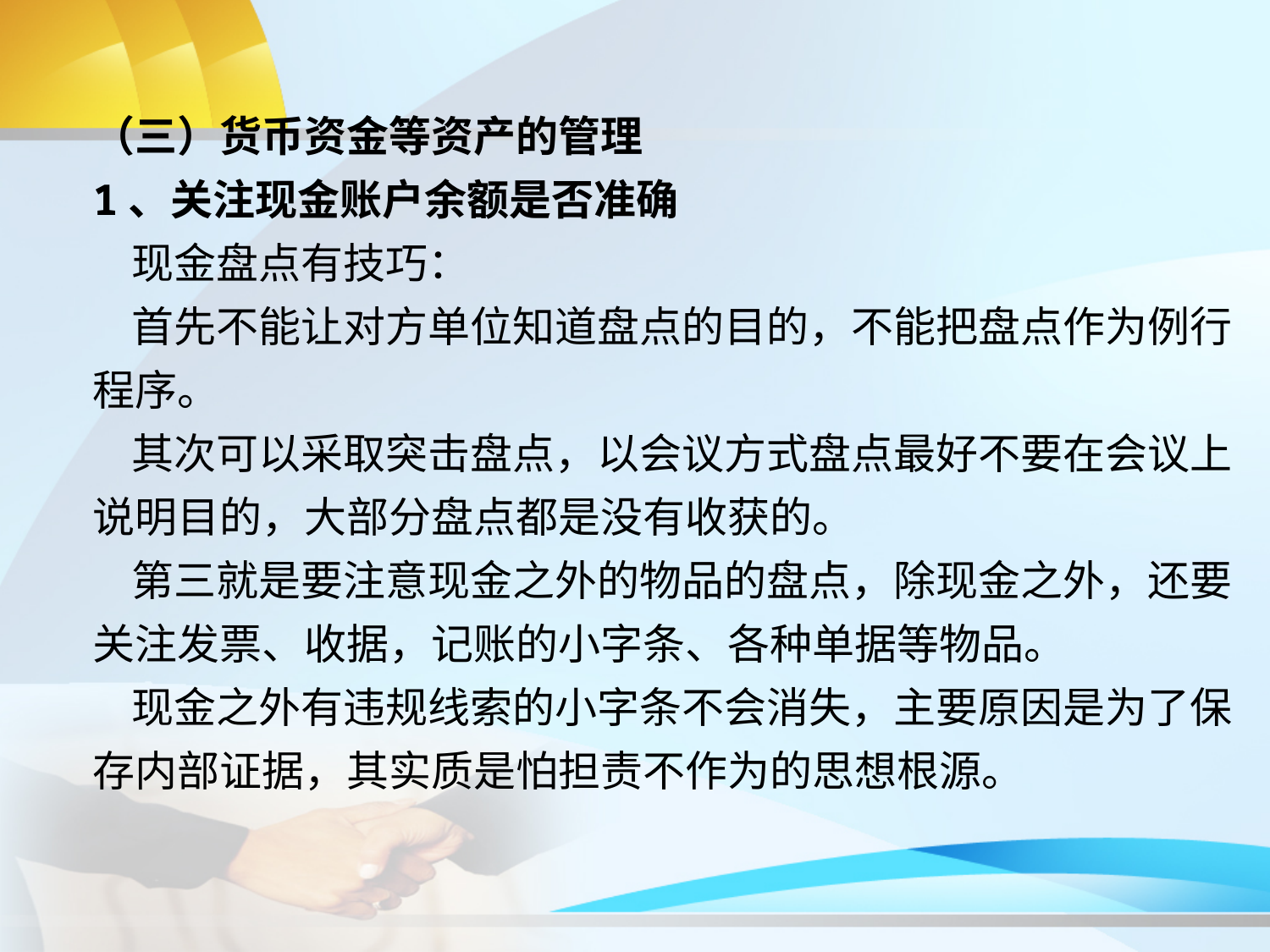

（三）货币资金等资产的管理
1、关注现金账户余额是否准确
   现金盘点有技巧：
   首先不能让对方单位知道盘点的目的，不能把盘点作为例行程序。
   其次可以采取突击盘点，以会议方式盘点最好不要在会议上说明目的，大部分盘点都是没有收获的。
   第三就是要注意现金之外的物品的盘点，除现金之外，还要关注发票、收据，记账的小字条、各种单据等物品。
   现金之外有违规线索的小字条不会消失，主要原因是为了保存内部证据，其实质是怕担责不作为的思想根源。